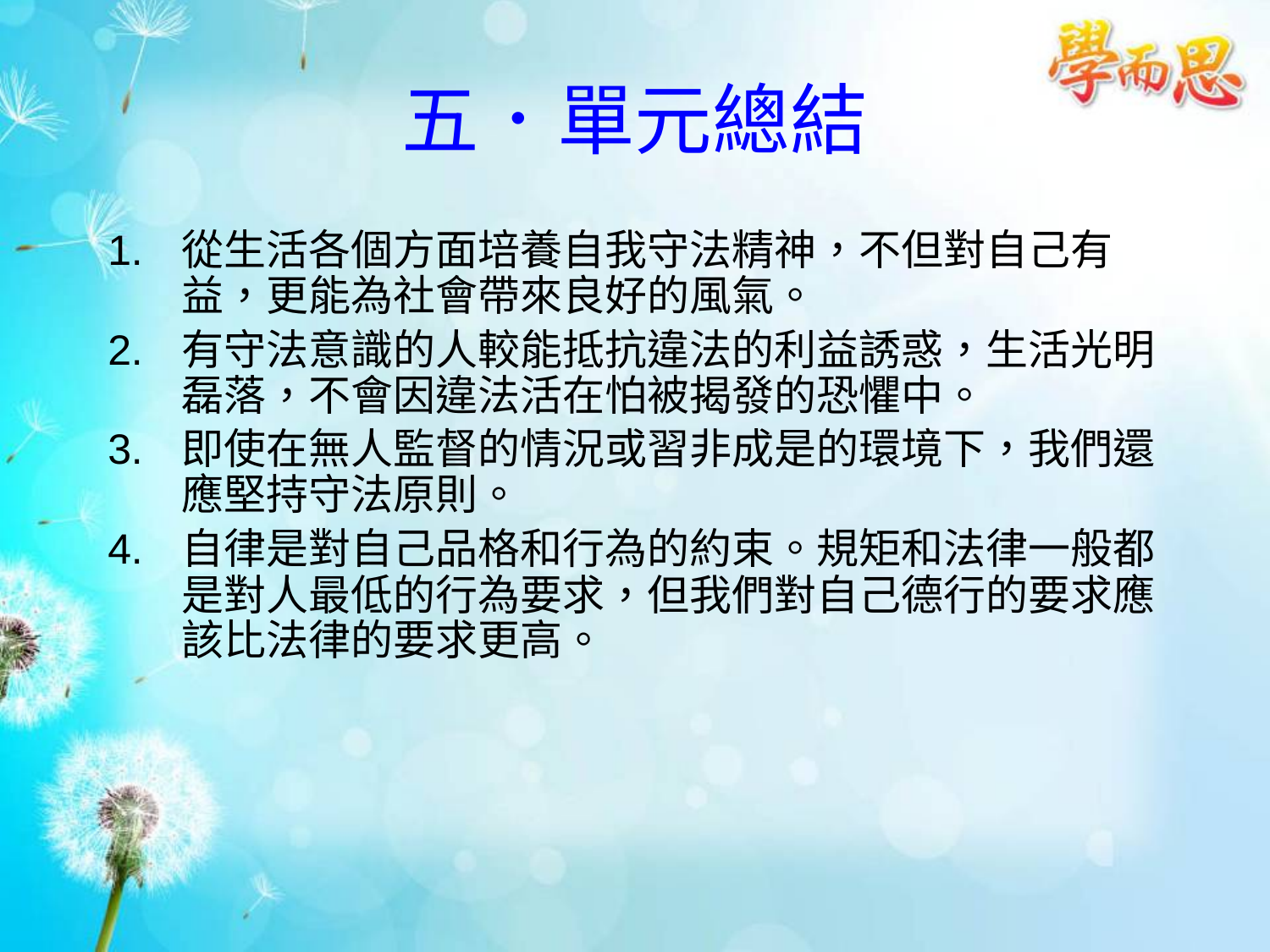

# 五．單元總結
從生活各個方面培養自我守法精神，不但對自己有益，更能為社會帶來良好的風氣。
有守法意識的人較能抵抗違法的利益誘惑，生活光明磊落，不會因違法活在怕被揭發的恐懼中。
即使在無人監督的情況或習非成是的環境下，我們還應堅持守法原則。
自律是對自己品格和行為的約束。規矩和法律一般都是對人最低的行為要求，但我們對自己德行的要求應該比法律的要求更高。